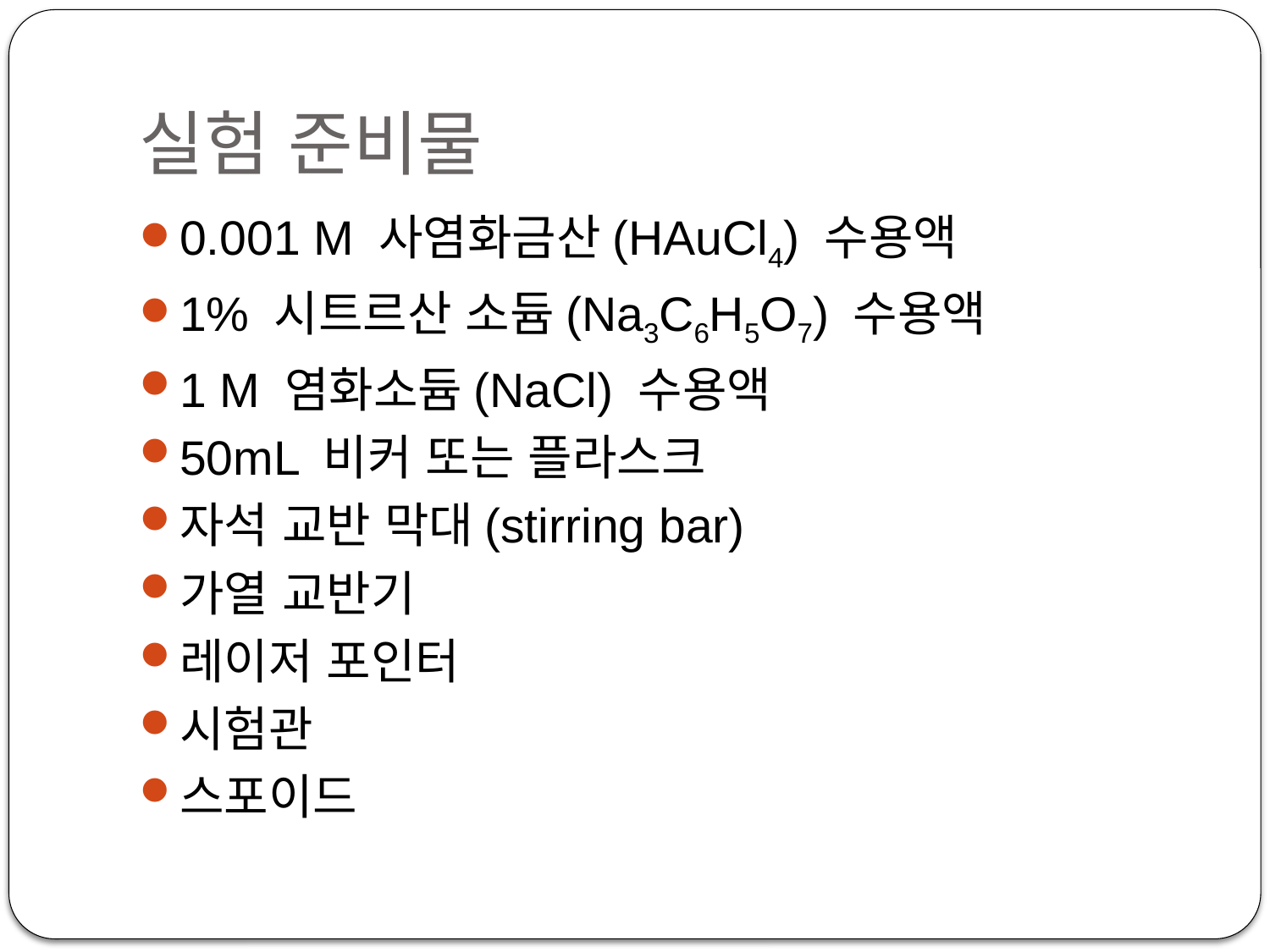

# 실험 준비물
0.001 M 사염화금산(HAuCl4) 수용액
1% 시트르산 소듐(Na3C6H5O7) 수용액
1 M 염화소듐(NaCl) 수용액
50mL 비커 또는 플라스크
자석 교반 막대(stirring bar)
가열 교반기
레이저 포인터
시험관
스포이드